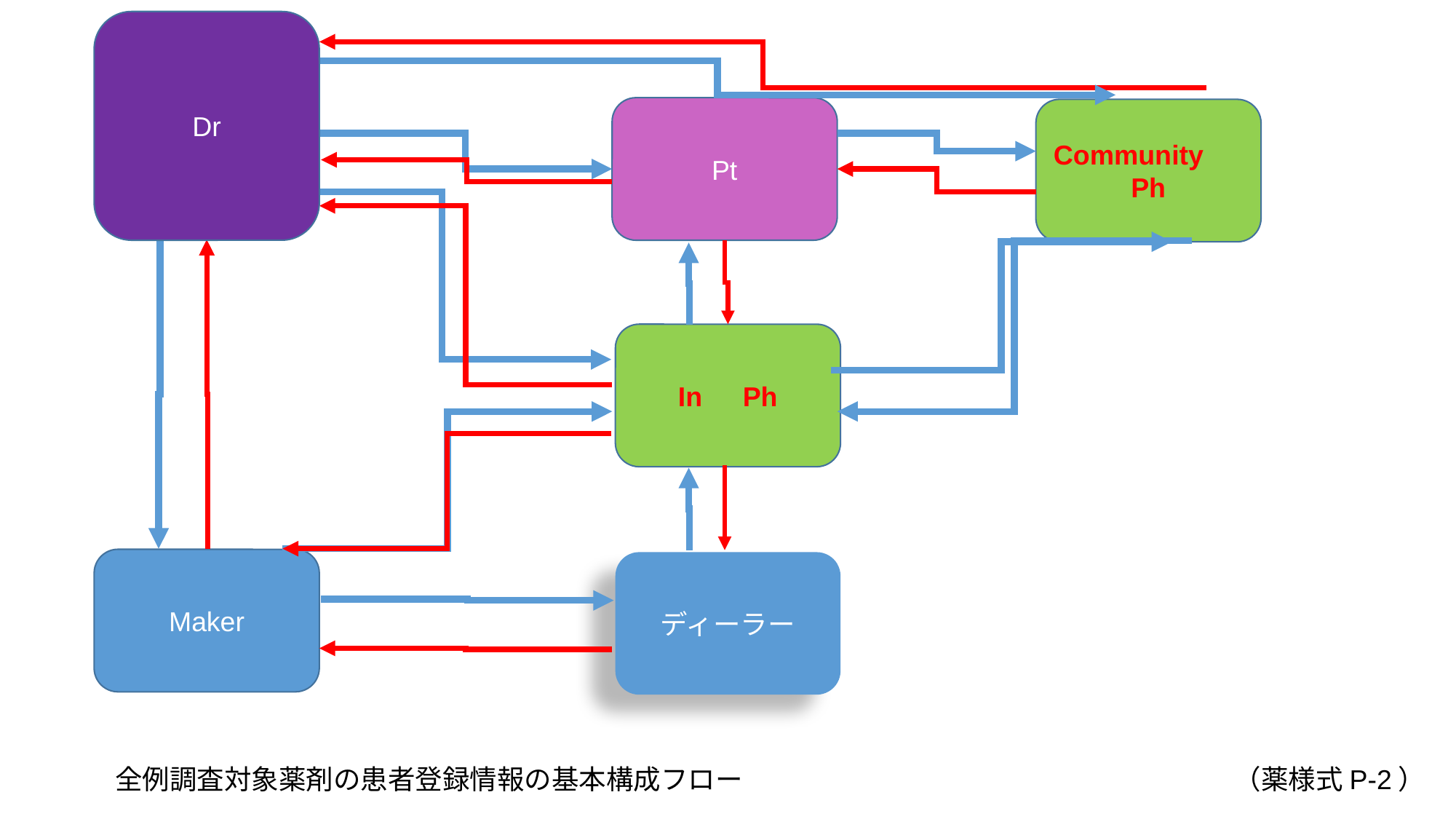

Dr
Pt
Community　Ph
In　Ph
Maker
ディーラー
全例調査対象薬剤の患者登録情報の基本構成フロー　　　　　　　　　　　　　　　　　　（薬様式P-2）